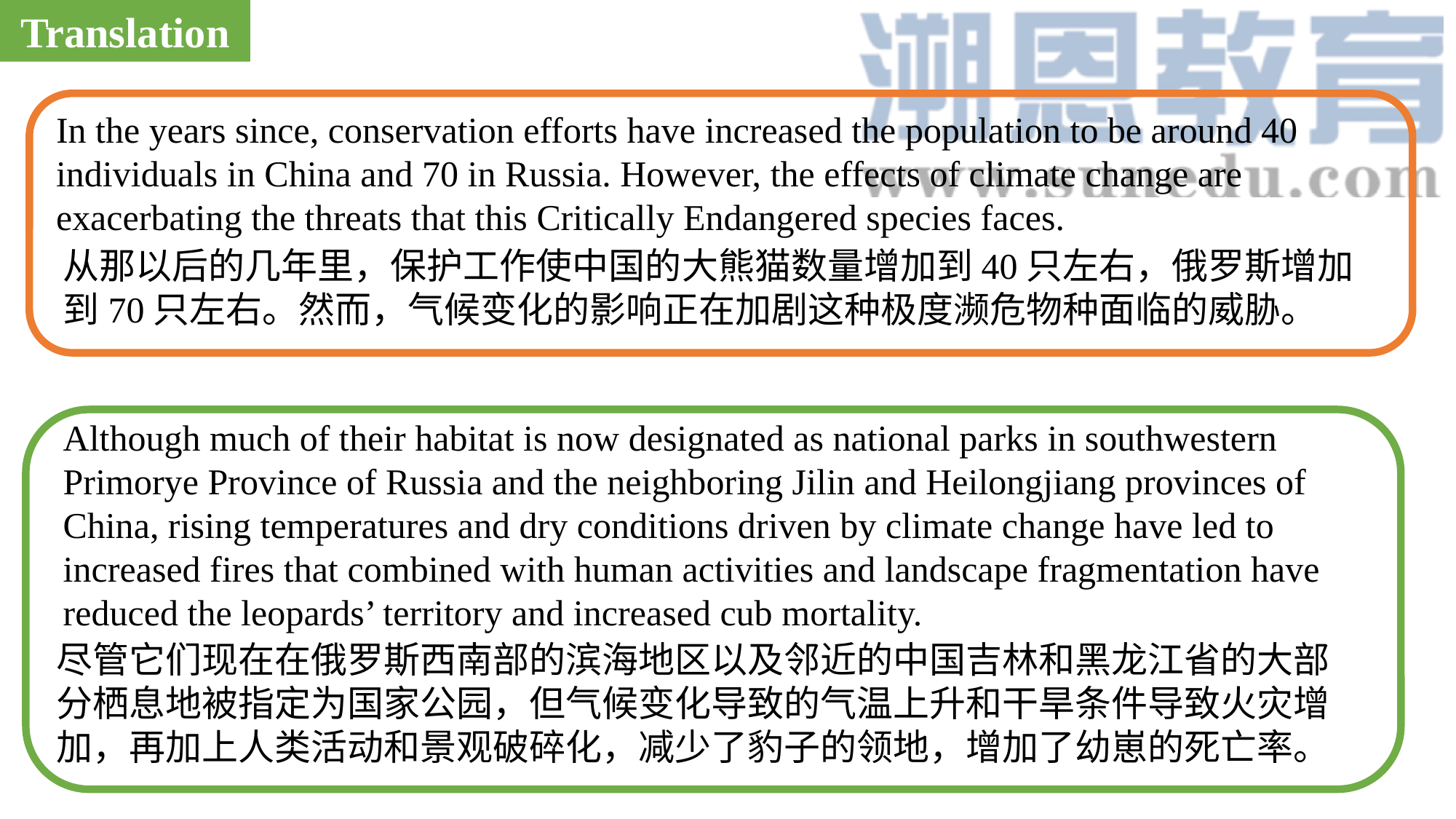

Translation

In the years since, conservation efforts have increased the population to be around 40 individuals in China and 70 in Russia. However, the effects of climate change are exacerbating the threats that this Critically Endangered species faces.
从那以后的几年里，保护工作使中国的大熊猫数量增加到40只左右，俄罗斯增加到70只左右。然而，气候变化的影响正在加剧这种极度濒危物种面临的威胁。

Although much of their habitat is now designated as national parks in southwestern Primorye Province of Russia and the neighboring Jilin and Heilongjiang provinces of China, rising temperatures and dry conditions driven by climate change have led to increased fires that combined with human activities and landscape fragmentation have reduced the leopards’ territory and increased cub mortality.
尽管它们现在在俄罗斯西南部的滨海地区以及邻近的中国吉林和黑龙江省的大部分栖息地被指定为国家公园，但气候变化导致的气温上升和干旱条件导致火灾增加，再加上人类活动和景观破碎化，减少了豹子的领地，增加了幼崽的死亡率。